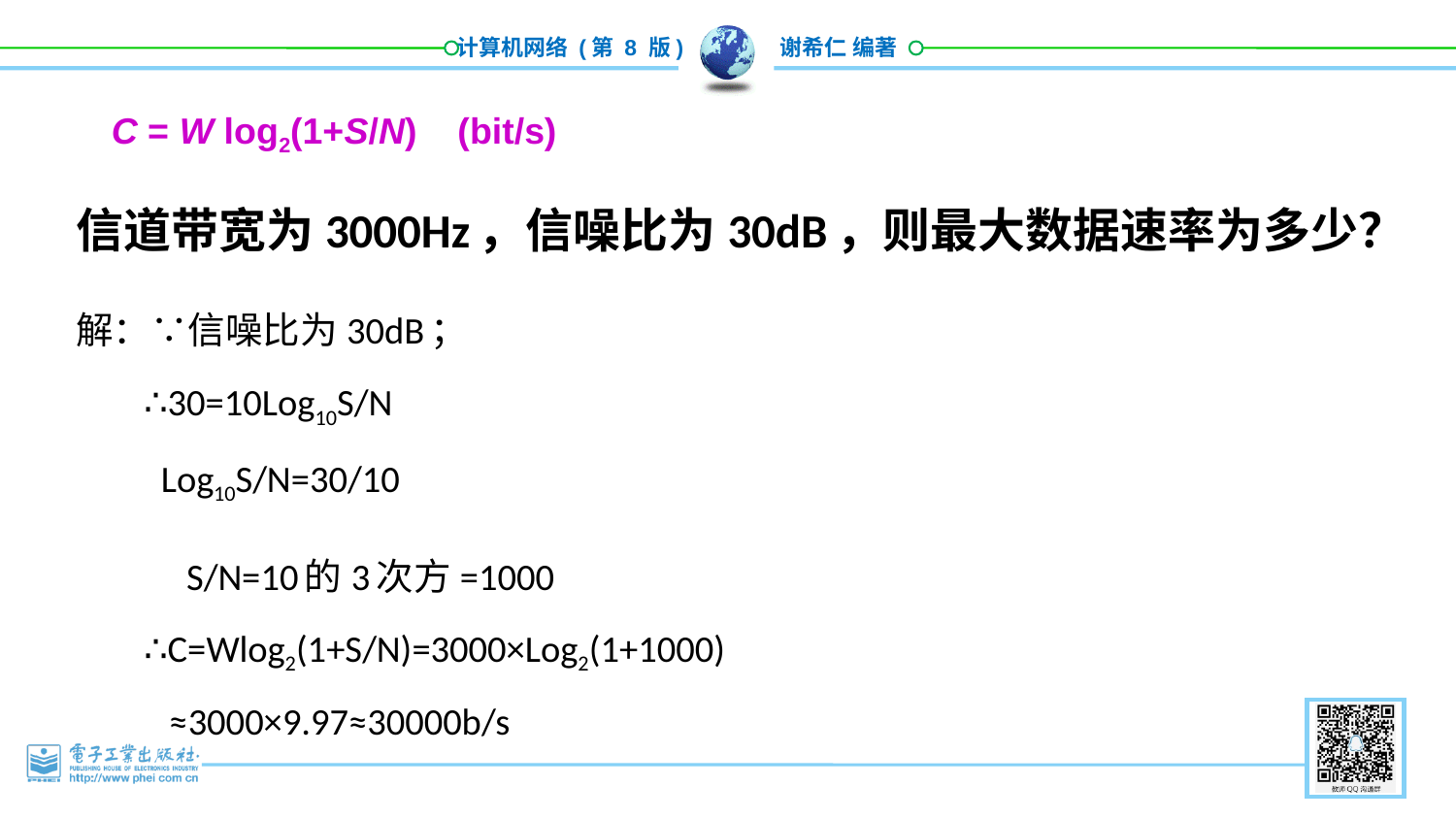

C = W log2(1+S/N)    (bit/s)
信道带宽为3000Hz，信噪比为30dB，则最大数据速率为多少？
解：∵信噪比为30dB；
        ∴30=10Log10S/N
          Log10S/N=30/10
             S/N=10的3次方=1000
        ∴C=Wlog2(1+S/N)=3000×Log2(1+1000)
           ≈3000×9.97≈30000b/s